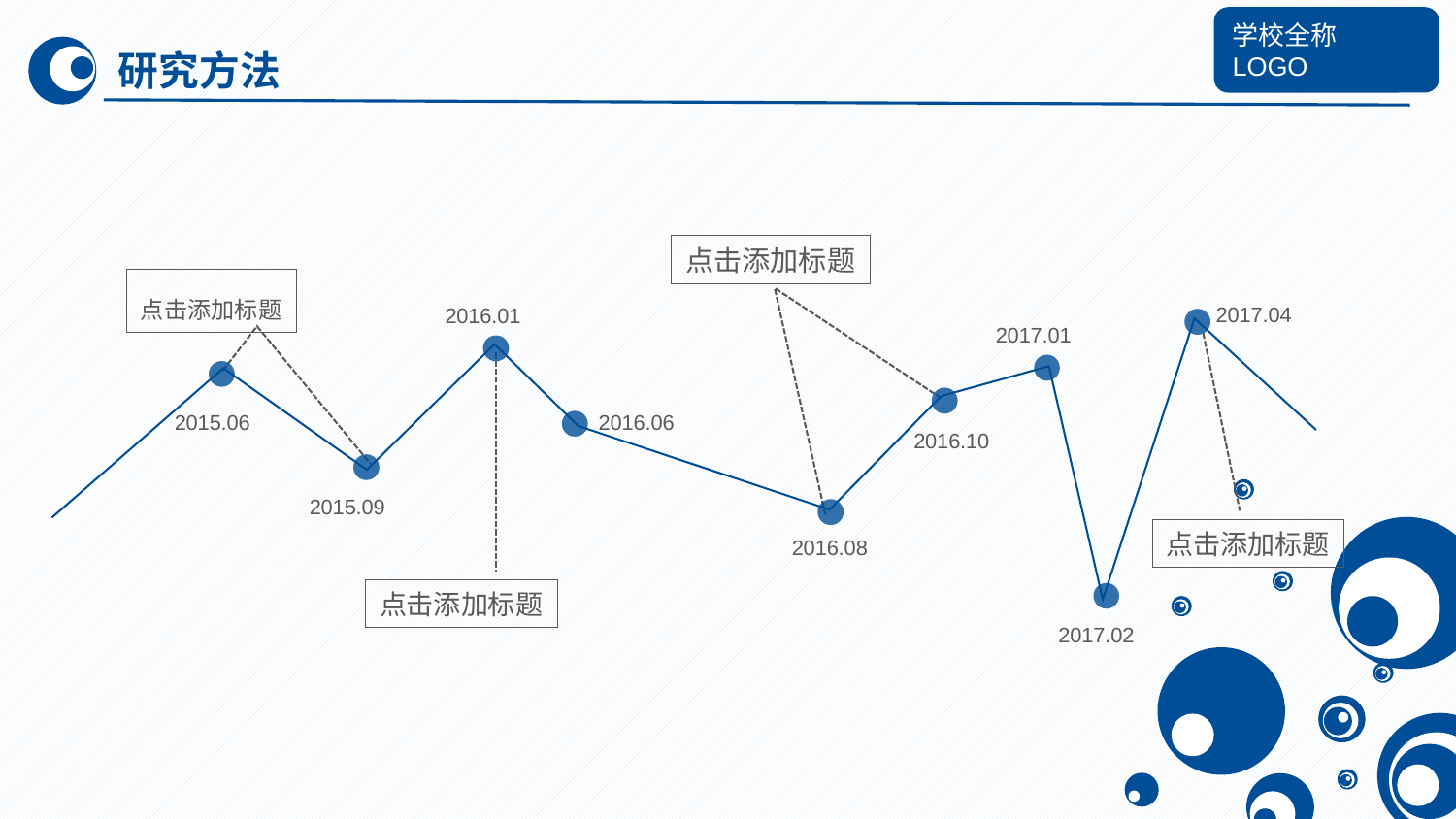

研究方法
点击添加标题

点击添加标题

2017.04

2016.01

2017.01

点击添加标题

点击添加标题

2015.06

2016.10
2016.06

2015.09

2016.08

2017.02